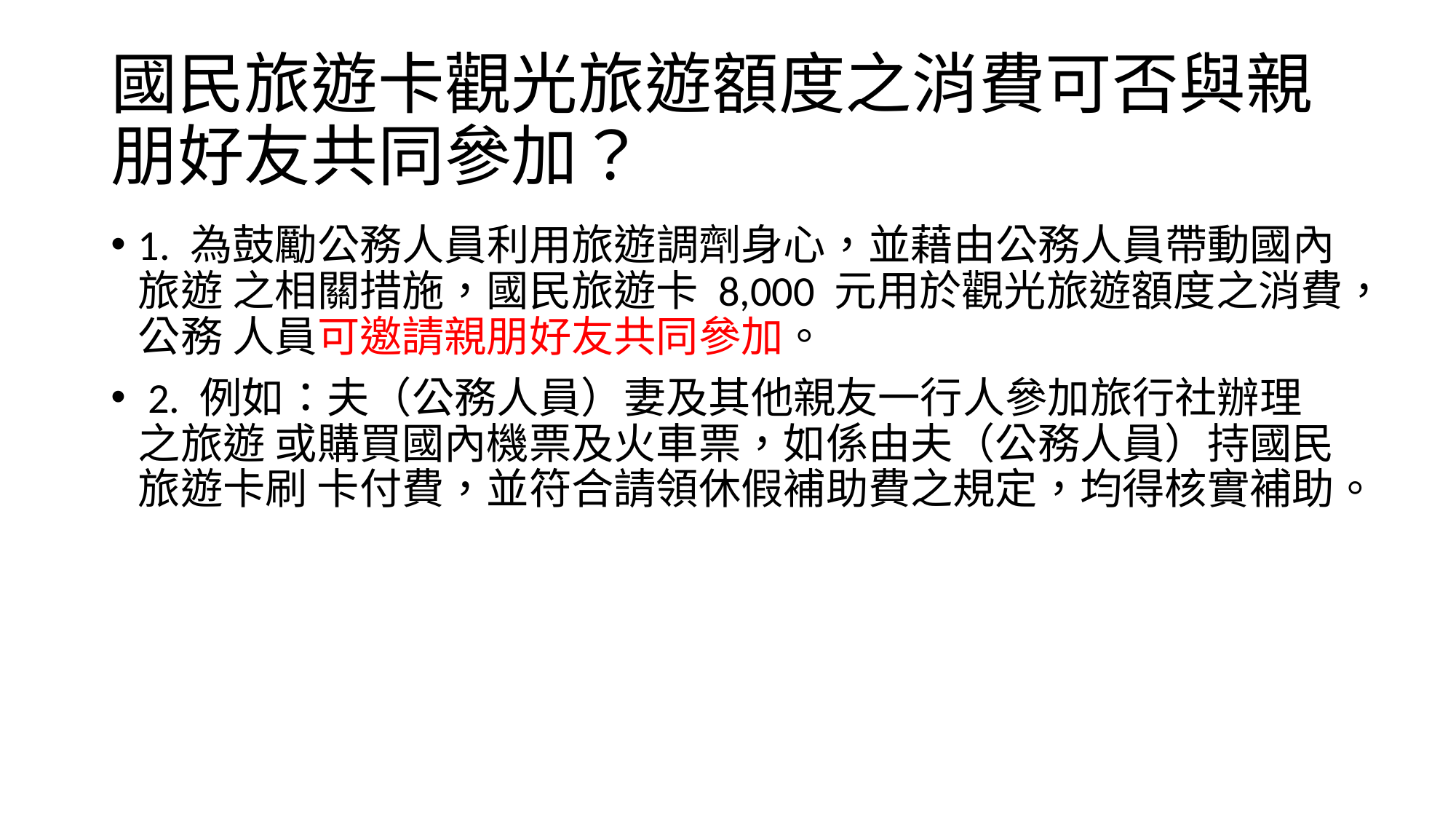

# 國民旅遊卡觀光旅遊額度之消費可否與親朋好友共同參加？
1. 為鼓勵公務人員利用旅遊調劑身心，並藉由公務人員帶動國內旅遊 之相關措施，國民旅遊卡 8,000 元用於觀光旅遊額度之消費，公務 人員可邀請親朋好友共同參加。
 2. 例如：夫（公務人員）妻及其他親友一行人參加旅行社辦理之旅遊 或購買國內機票及火車票，如係由夫（公務人員）持國民旅遊卡刷 卡付費，並符合請領休假補助費之規定，均得核實補助。